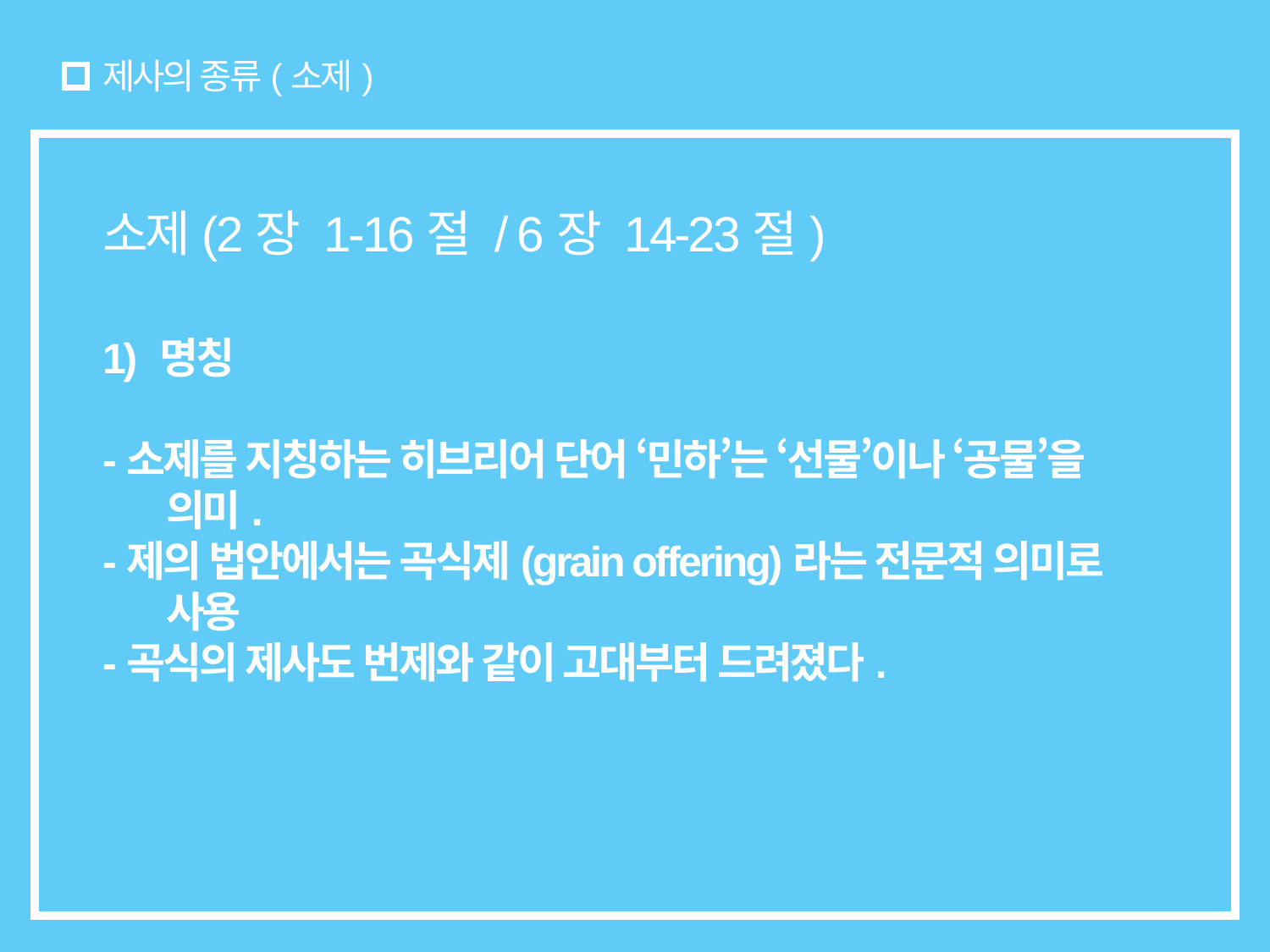

# 제사의 종류(소제)

소제(2장 1-16절 / 6장 14-23절)
1) 명칭

-소제를 지칭하는 히브리어 단어 ‘민하’는 ‘선물’이나 ‘공물’을 의미.
-제의 법안에서는 곡식제(grain offering)라는 전문적 의미로 사용
-곡식의 제사도 번제와 같이 고대부터 드려졌다.